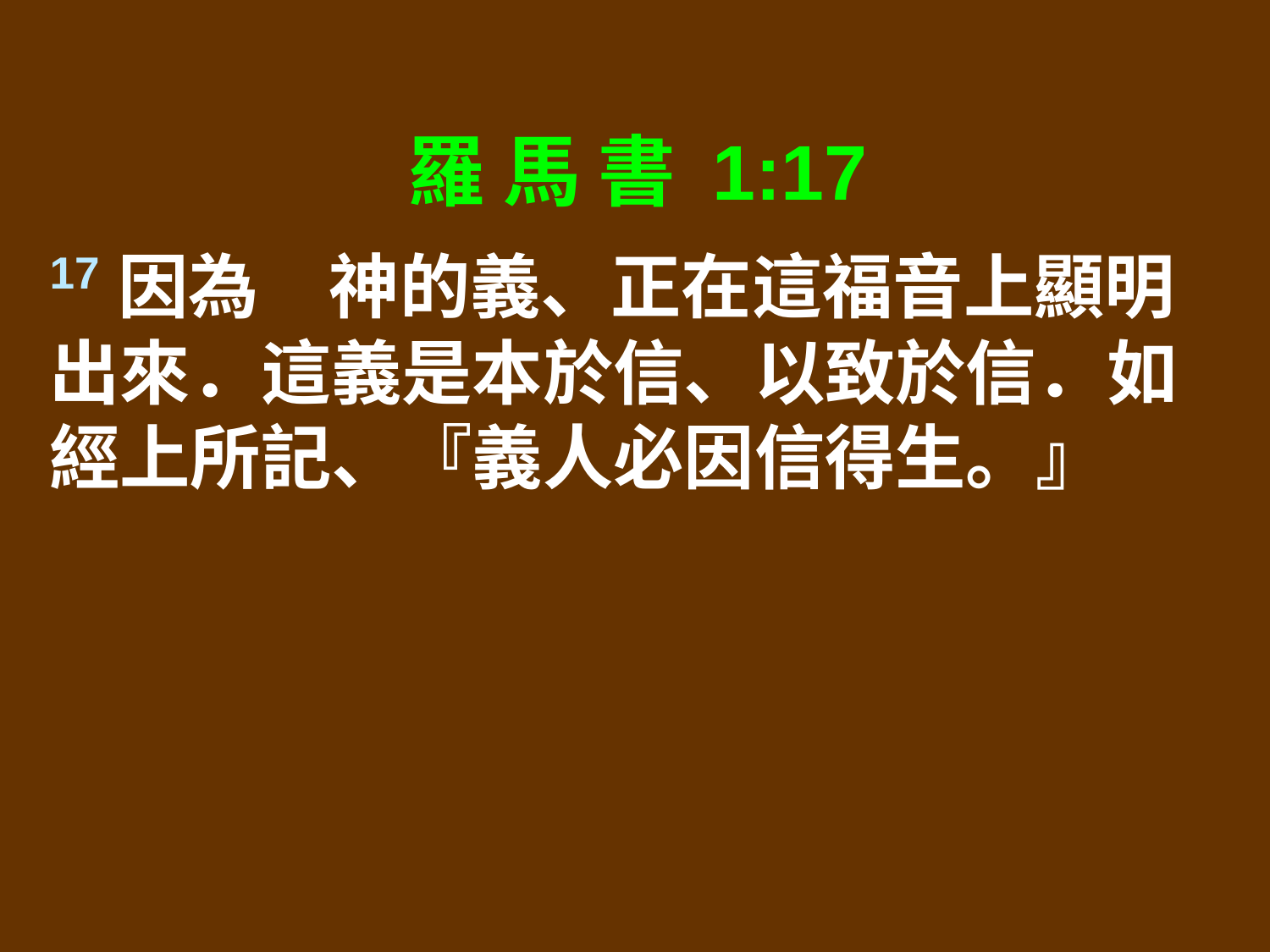

羅 馬 書 1:17
17因為　神的義、正在這福音上顯明出來．這義是本於信、以致於信．如經上所記、『義人必因信得生。』